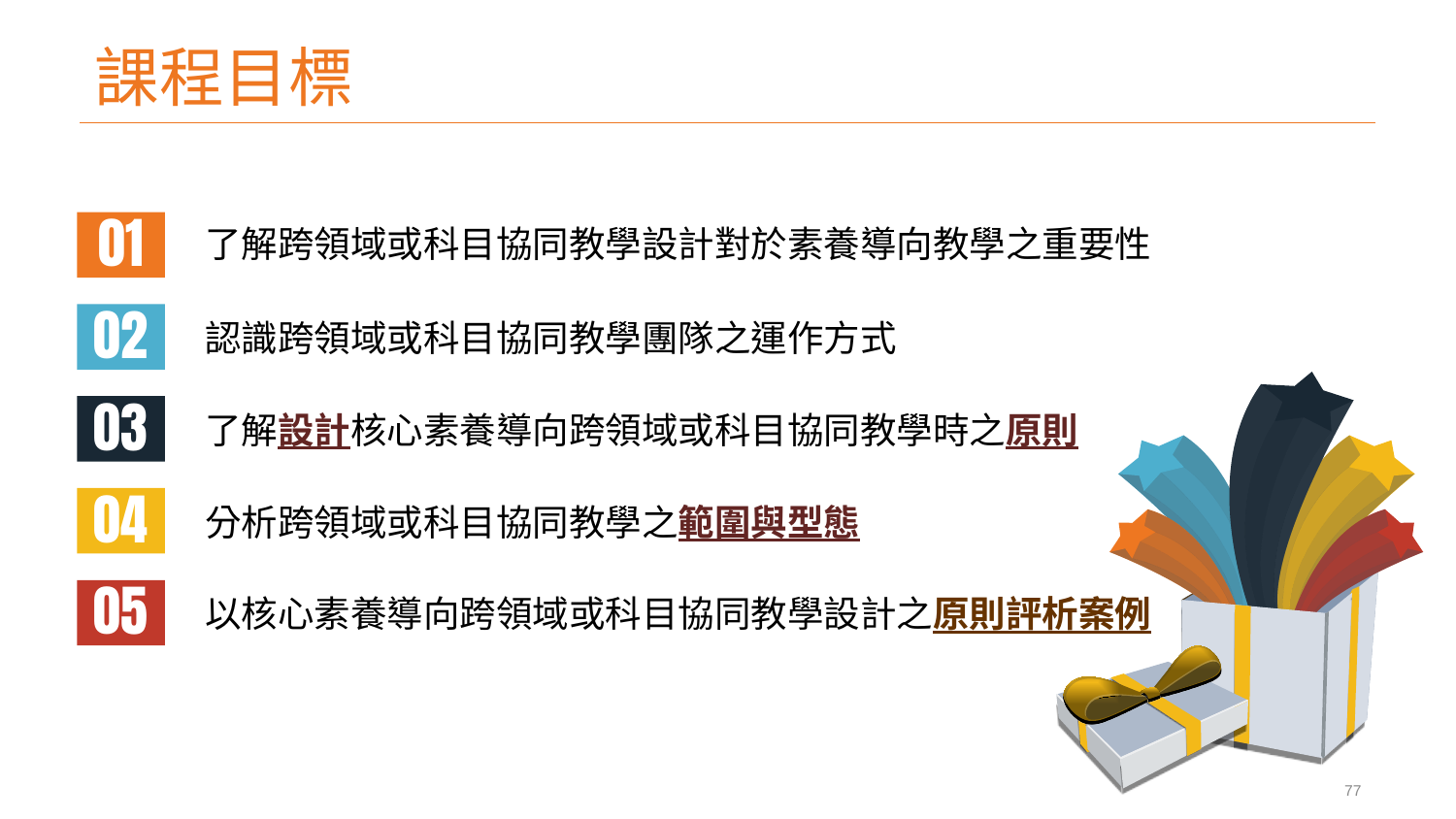

# 課程目標
了解跨領域或科目協同教學設計對於素養導向教學之重要性
01
02
認識跨領域或科目協同教學團隊之運作方式
03
了解設計核心素養導向跨領域或科目協同教學時之原則
04
分析跨領域或科目協同教學之範圍與型態
05
以核心素養導向跨領域或科目協同教學設計之原則評析案例

77